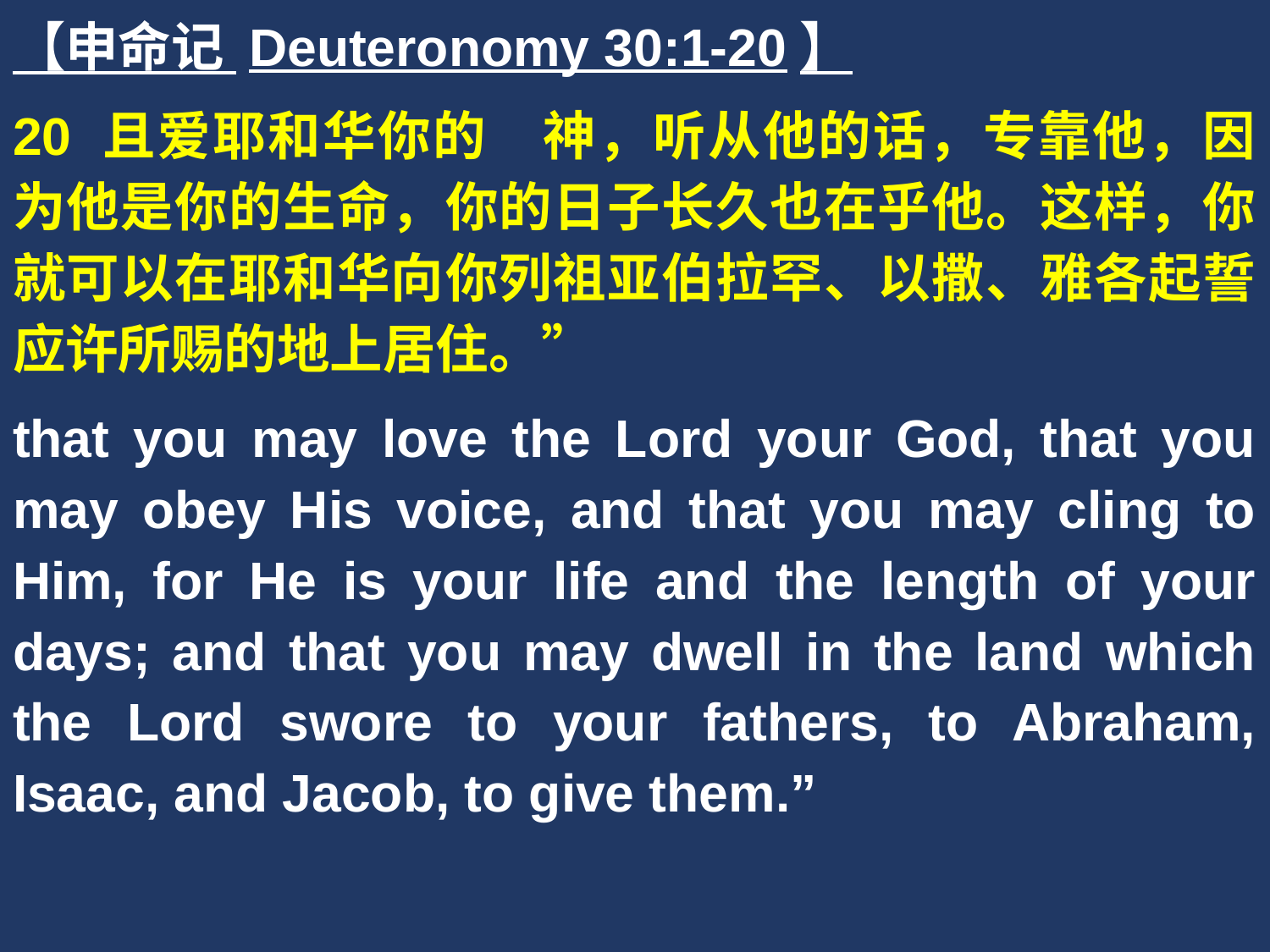

【申命记 Deuteronomy 30:1-20】
20 且爱耶和华你的　神，听从他的话，专靠他，因为他是你的生命，你的日子长久也在乎他。这样，你就可以在耶和华向你列祖亚伯拉罕、以撒、雅各起誓应许所赐的地上居住。”
that you may love the Lord your God, that you may obey His voice, and that you may cling to Him, for He is your life and the length of your days; and that you may dwell in the land which the Lord swore to your fathers, to Abraham, Isaac, and Jacob, to give them.”